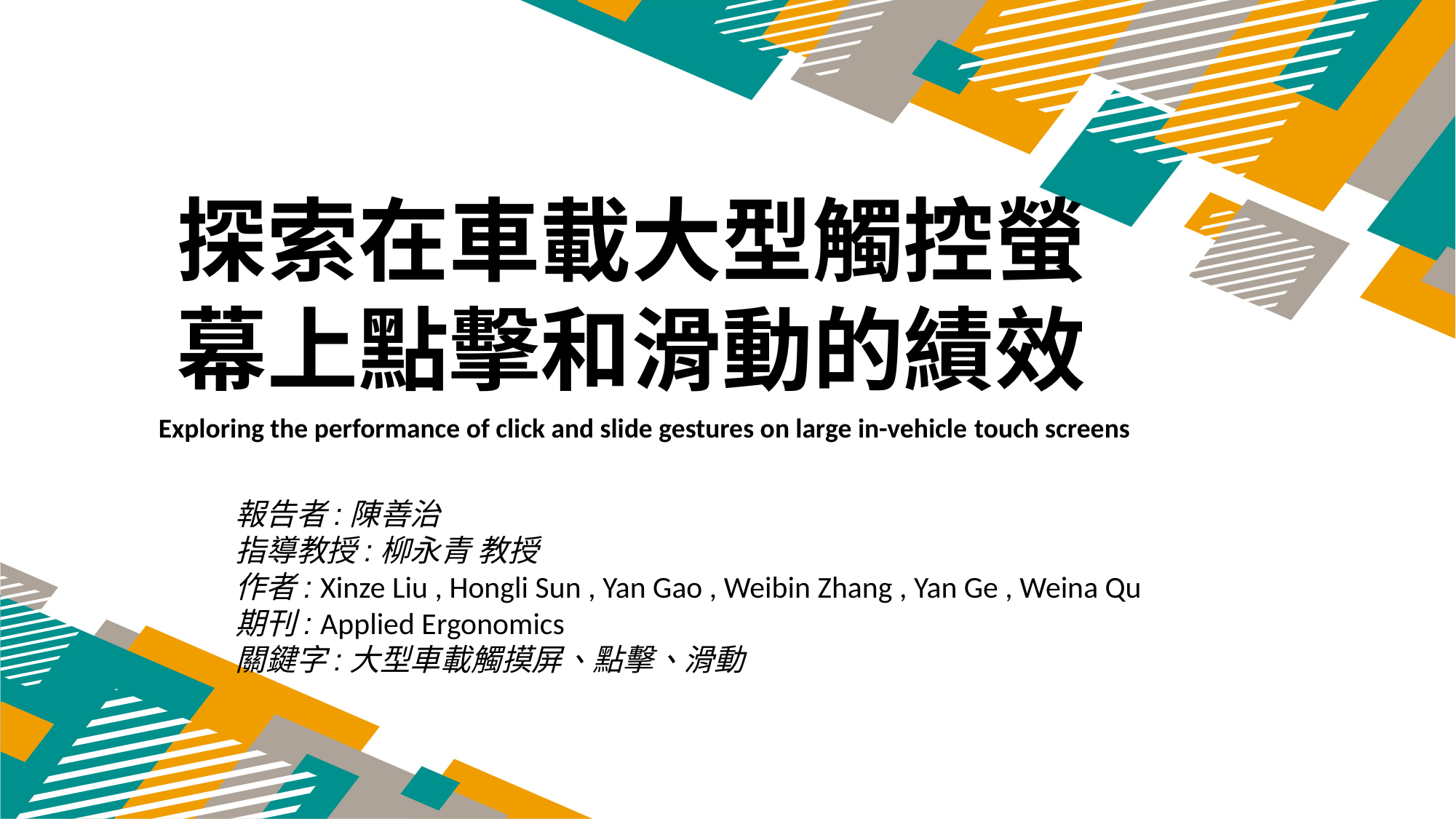

探索在車載大型觸控螢幕上點擊和滑動的績效
Exploring the performance of click and slide gestures on large in-vehicle touch screens
報告者:陳善治
指導教授:柳永青 教授
作者: Xinze Liu , Hongli Sun , Yan Gao , Weibin Zhang , Yan Ge , Weina Qu
期刊: Applied Ergonomics
關鍵字:大型車載觸摸屏、點擊、滑動